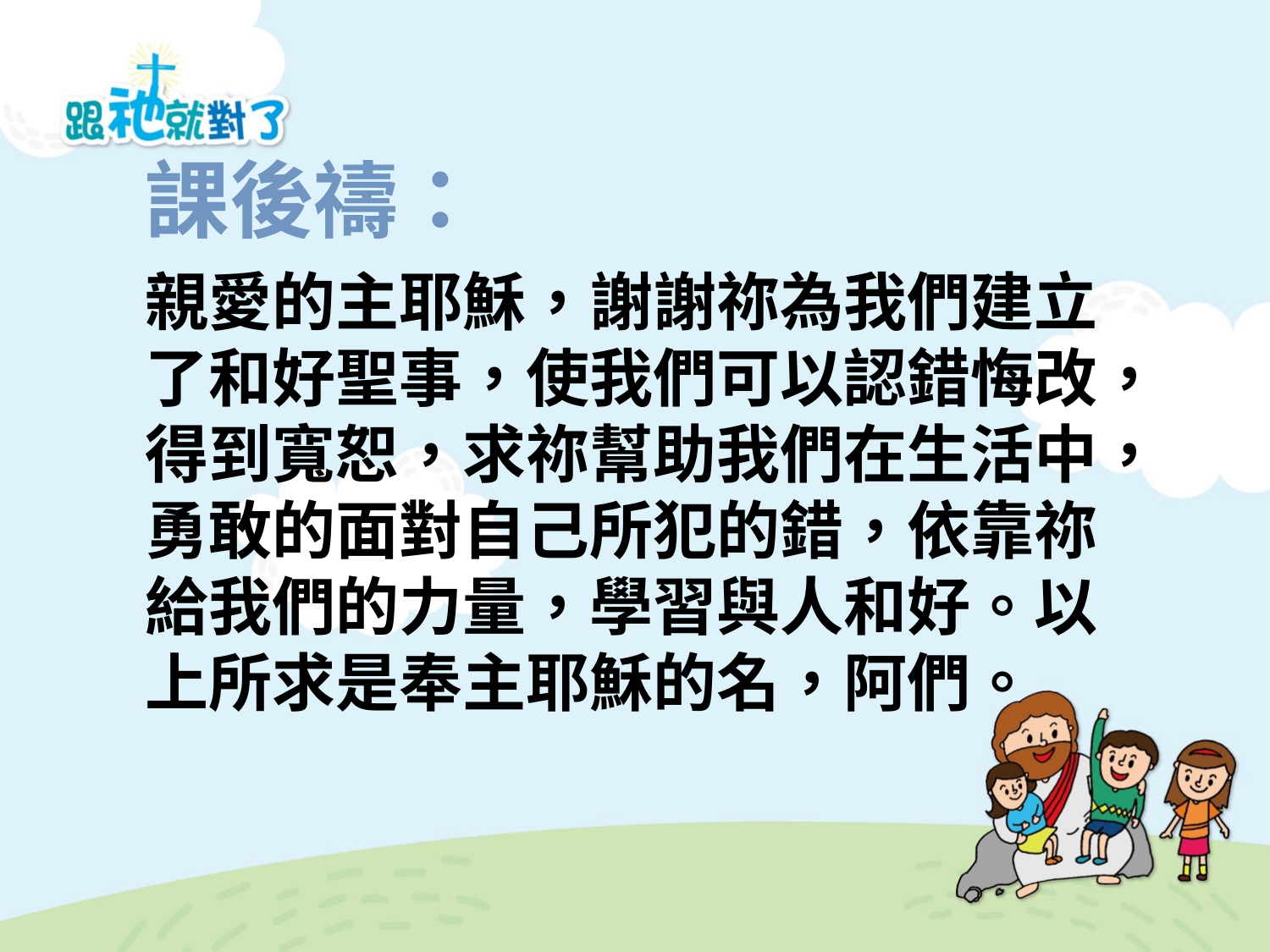

課後禱：
親愛的主耶穌，謝謝祢為我們建立了和好聖事，使我們可以認錯悔改，得到寬恕，求祢幫助我們在生活中，勇敢的面對自己所犯的錯，依靠祢給我們的力量，學習與人和好。以上所求是奉主耶穌的名，阿們。